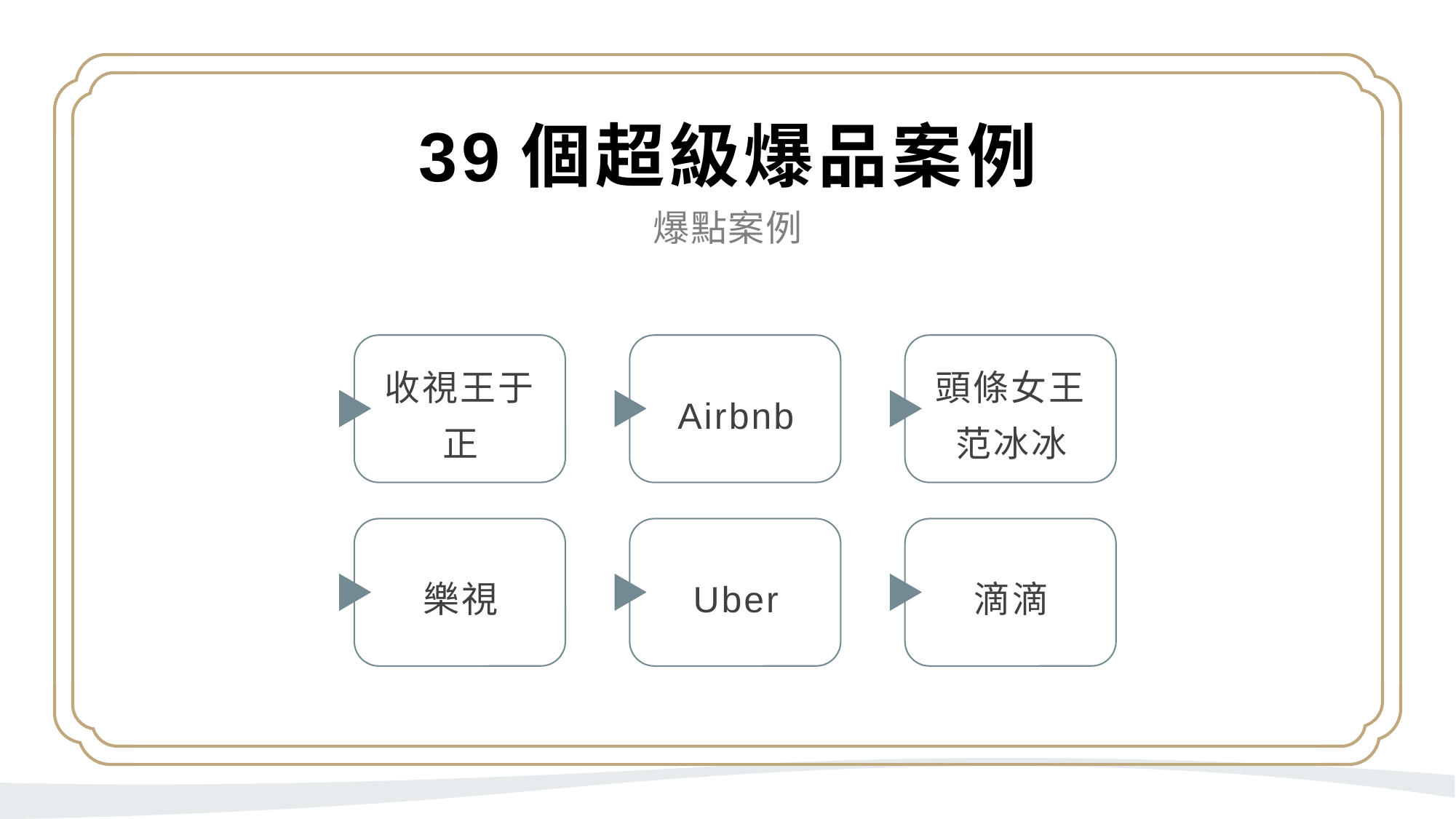

39個超級爆品案例
爆點案例

收視王于正
Airbnb
頭條女王范冰冰

樂視
Uber
滴滴